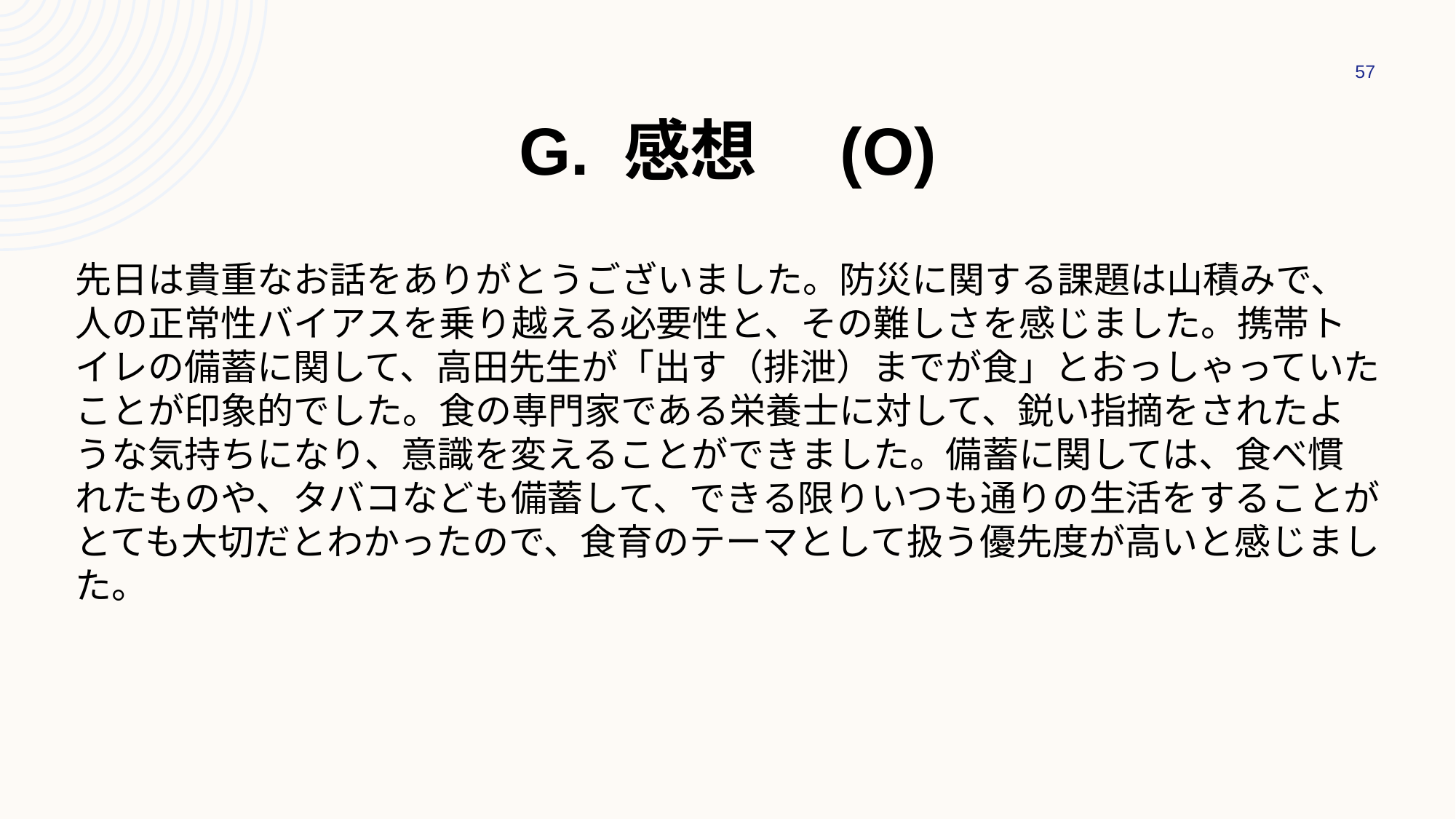

57
# g. 感想　(O)
先日は貴重なお話をありがとうございました。防災に関する課題は山積みで、人の正常性バイアスを乗り越える必要性と、その難しさを感じました。携帯トイレの備蓄に関して、高田先生が「出す（排泄）までが食」とおっしゃっていたことが印象的でした。食の専門家である栄養士に対して、鋭い指摘をされたような気持ちになり、意識を変えることができました。備蓄に関しては、食べ慣れたものや、タバコなども備蓄して、できる限りいつも通りの生活をすることがとても大切だとわかったので、食育のテーマとして扱う優先度が高いと感じました。